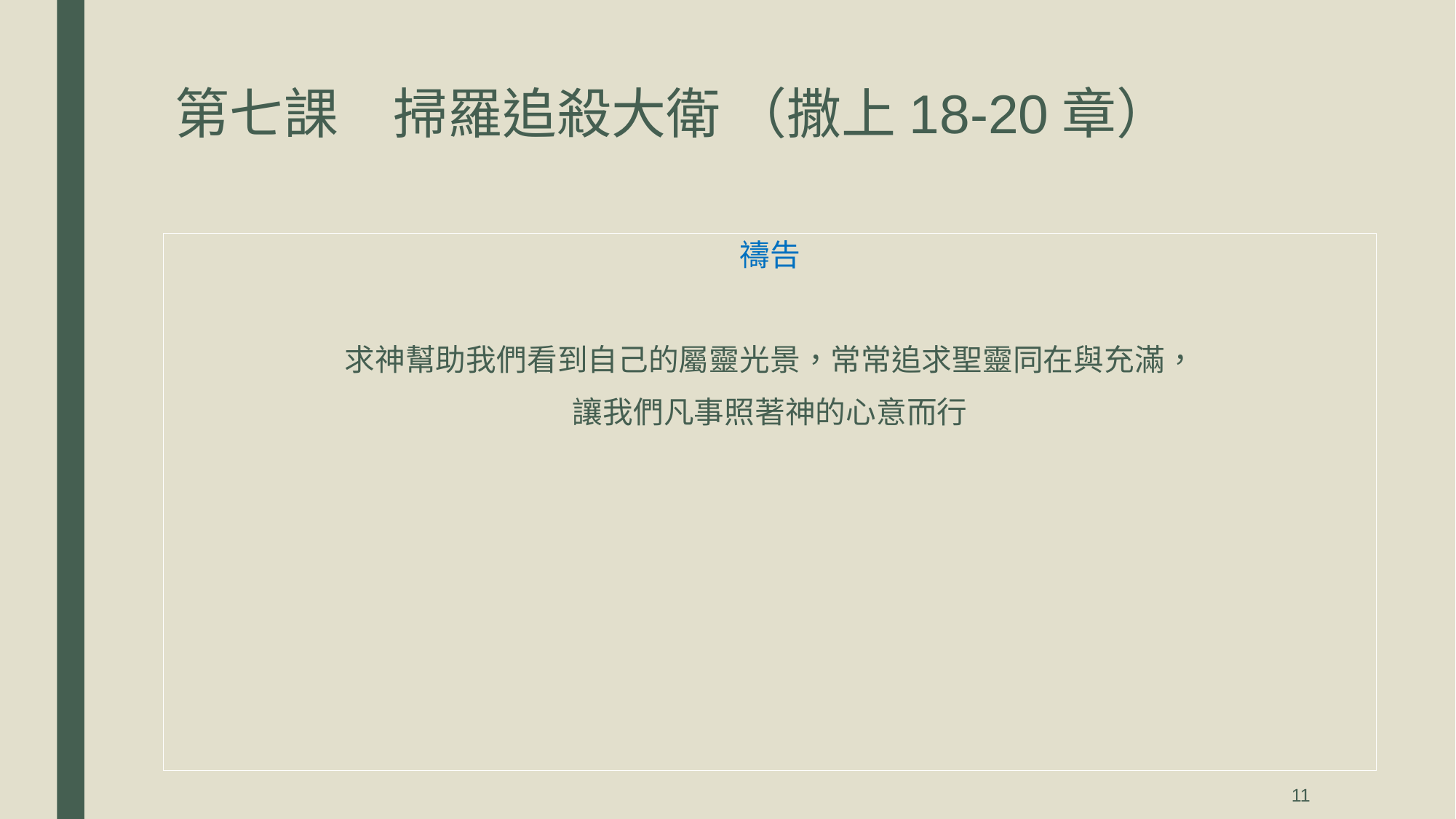

# 第七課	掃羅追殺大衛 （撒上18-20章）
禱告

求神幫助我們看到自己的屬靈光景，常常追求聖靈同在與充滿，
讓我們凡事照著神的心意而行
11